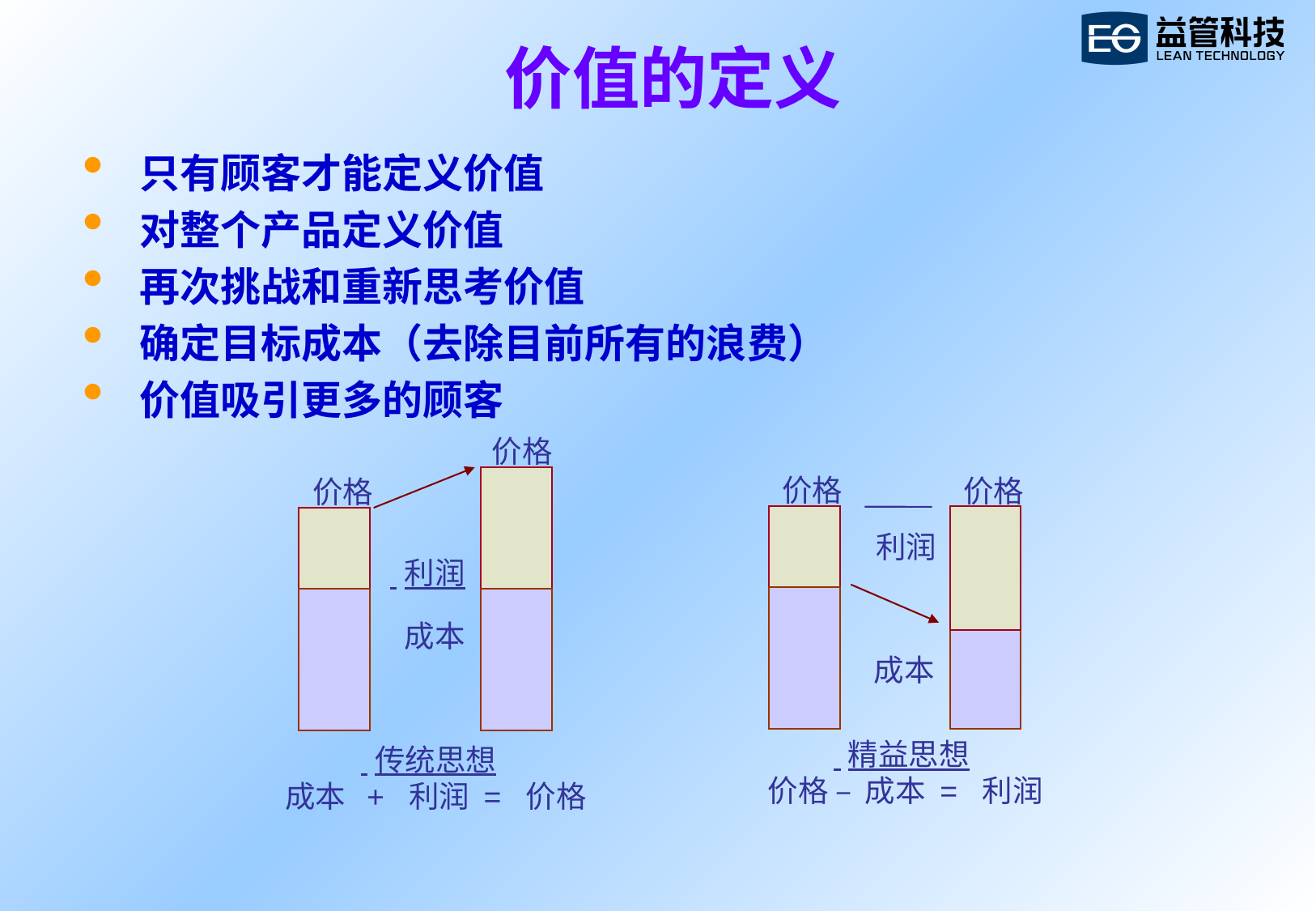

# 价值的定义
 只有顾客才能定义价值
 对整个产品定义价值
 再次挑战和重新思考价值
 确定目标成本（去除目前所有的浪费）
 价值吸引更多的顾客
 价格
 价格
 价格
 价格

 利润
 利润

 成本
 成本
 精益思想
 价格 –  成本 =  利润
 传统思想
 成本  +  利润 =  价格